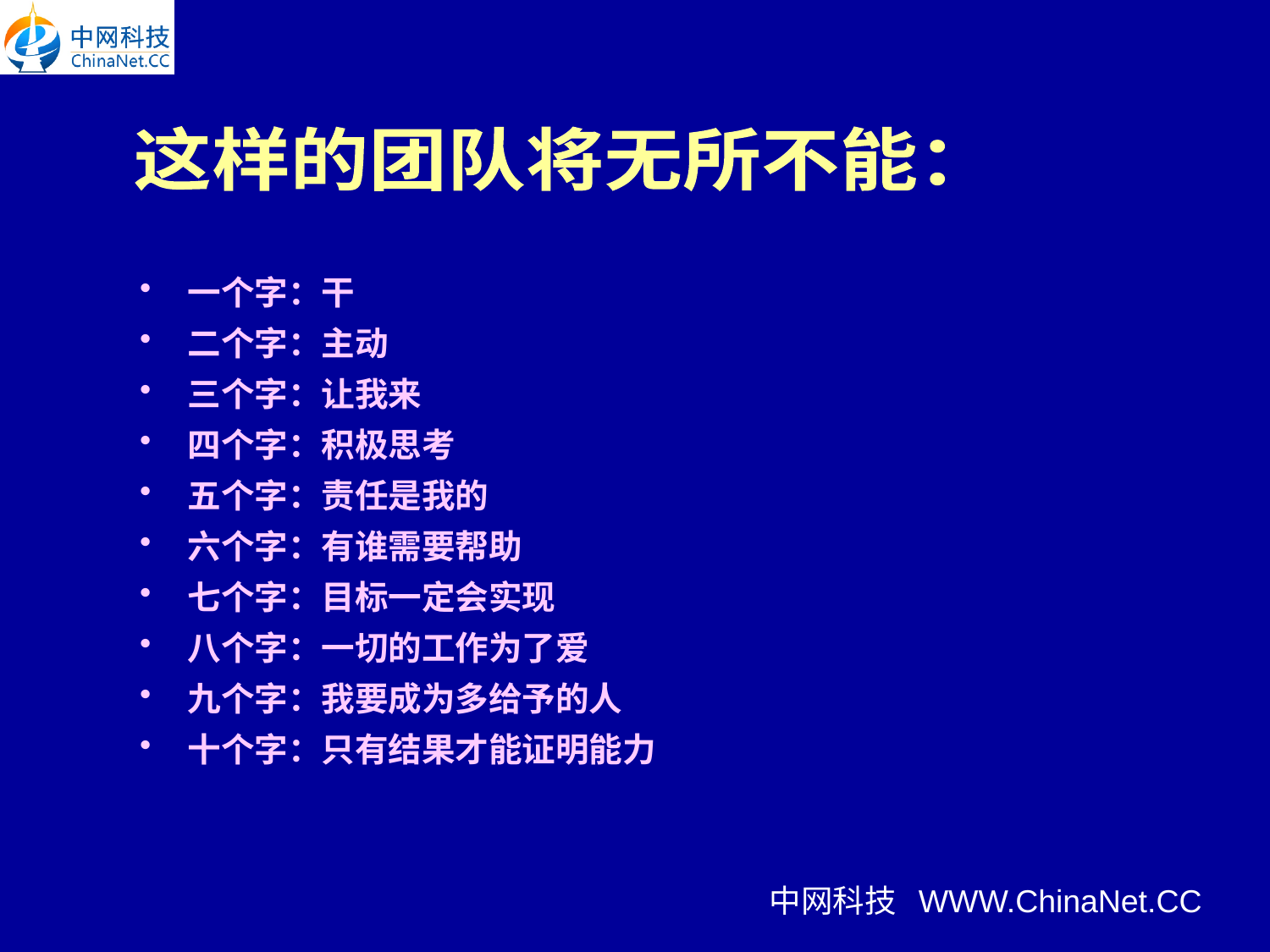

这样的团队将无所不能：
一个字：干
二个字：主动
三个字：让我来
四个字：积极思考
五个字：责任是我的
六个字：有谁需要帮助
七个字：目标一定会实现
八个字：一切的工作为了爱
九个字：我要成为多给予的人
十个字：只有结果才能证明能力